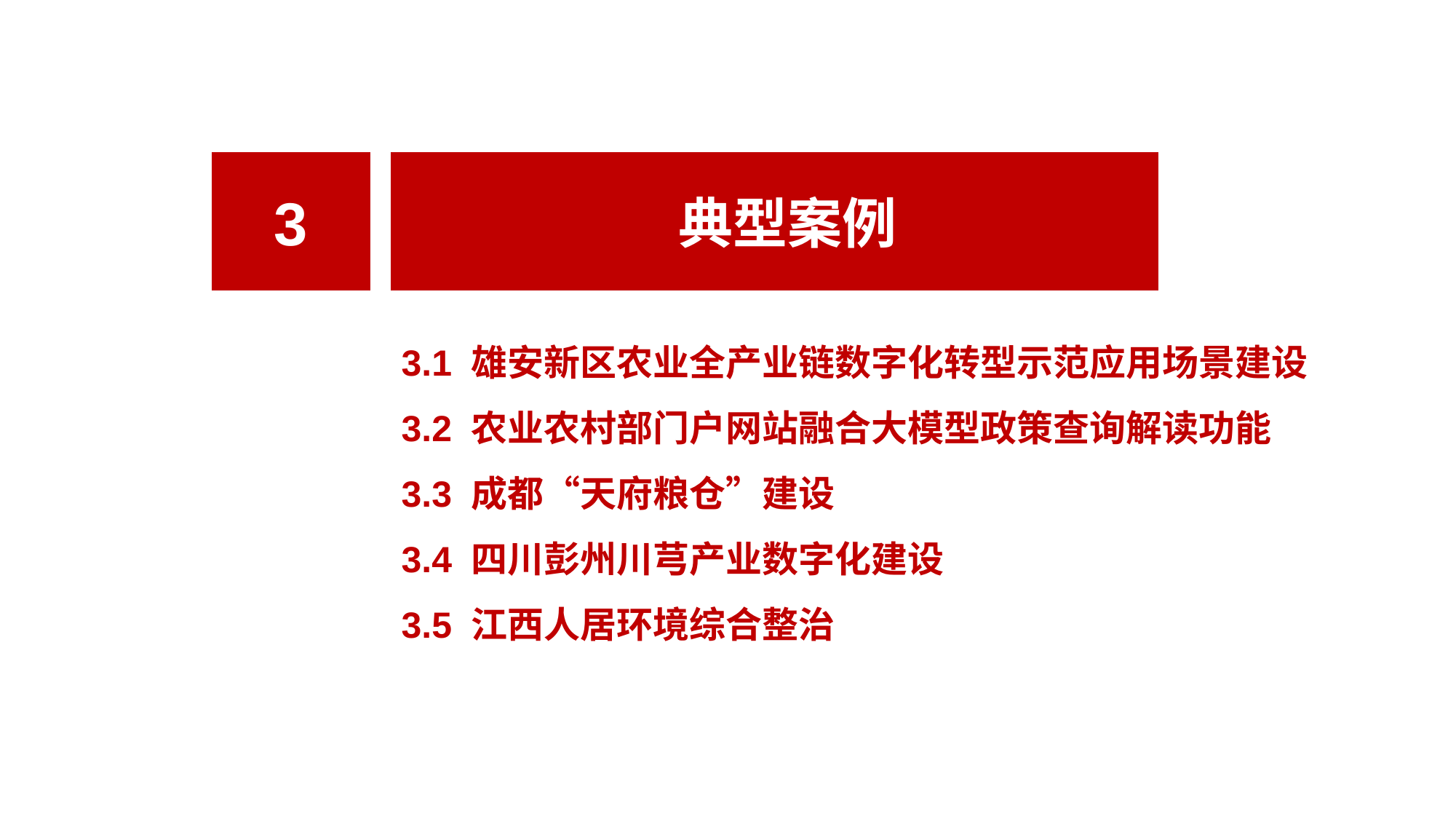

3
 典型案例
3.1 雄安新区农业全产业链数字化转型示范应用场景建设
3.2 农业农村部门户网站融合大模型政策查询解读功能
3.3 成都“天府粮仓”建设
3.4 四川彭州川芎产业数字化建设
3.5 江西人居环境综合整治